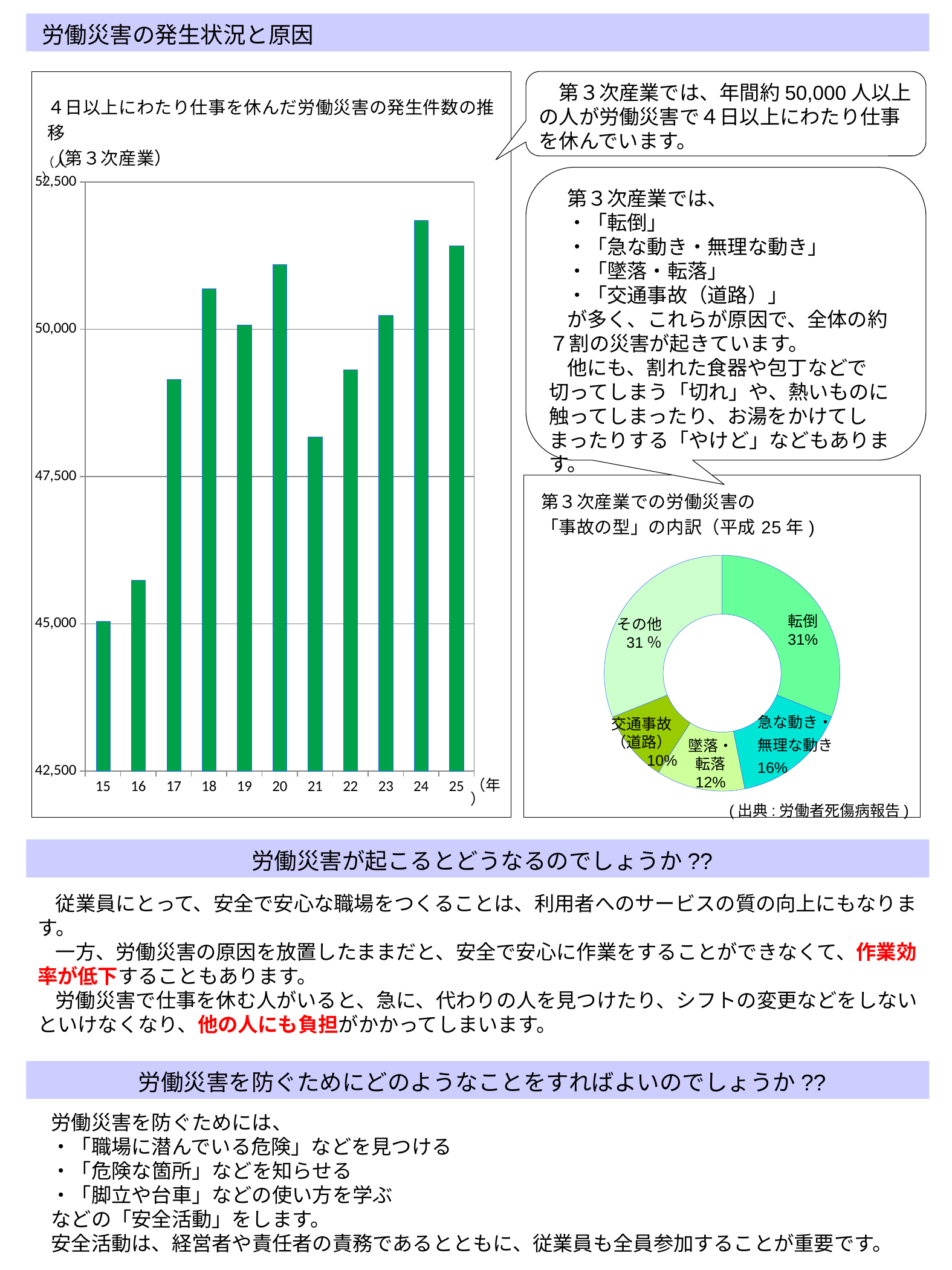

労働災害の発生状況と原因

### Chart

| Category | 第三次産業 |
|---|---|
| 15 | 45049.0 |
| 16 | 45744.0 |
| 17 | 49147.0 |
| 18 | 50688.0 |
| 19 | 50076.0 |
| 20 | 51099.0 |
| 21 | 48172.0 |
| 22 | 49320.0 |
| 23 | 50243.0 |
| 24 | 51850.0 |
| 25 | 51420.0 |
　第３次産業では、年間約50,000人以上の人が労働災害で４日以上にわたり仕事を休んでいます。

（人）
第３次産業では、
・「転倒」
・「急な動き・無理な動き」
・「墜落・転落」
・「交通事故（道路）」
が多く、これらが原因で、全体の約７割の災害が起きています。
他にも、割れた食器や包丁などで切ってしまう「切れ」や、熱いものに触ってしまったり、お湯をかけてしまったりする「やけど」などもあります。

### Chart

| Category |  |
|---|---|
| 転倒 | 15971.0 |
| 動作の反動・無理な動作 | 8150.0 |
| 墜落・転落 | 6262.0 |
| 交通事故（道路） | 5065.0 |
| その他 | 15972.0 |
転倒
31%
その他
　31％
交通事故
（道路）
10%
急な動き・

無理な動き

16%
墜落・
転落
12%
(出典:労働者死傷病報告)
労働災害が起こるとどうなるのでしょうか??
従業員にとって、安全で安心な職場をつくることは、利用者へのサービスの質の向上にもなります。
一方、労働災害の原因を放置したままだと、安全で安心に作業をすることができなくて、作業効率が低下することもあります。
労働災害で仕事を休む人がいると、急に、代わりの人を見つけたり、シフトの変更などをしないといけなくなり、他の人にも負担がかかってしまいます。
労働災害を防ぐためにどのようなことをすればよいのでしょうか??
労働災害を防ぐためには、
・「職場に潜んでいる危険」などを見つける
・「危険な箇所」などを知らせる
・「脚立や台車」などの使い方を学ぶ
などの「安全活動」をします。
安全活動は、経営者や責任者の責務であるとともに、従業員も全員参加することが重要です。